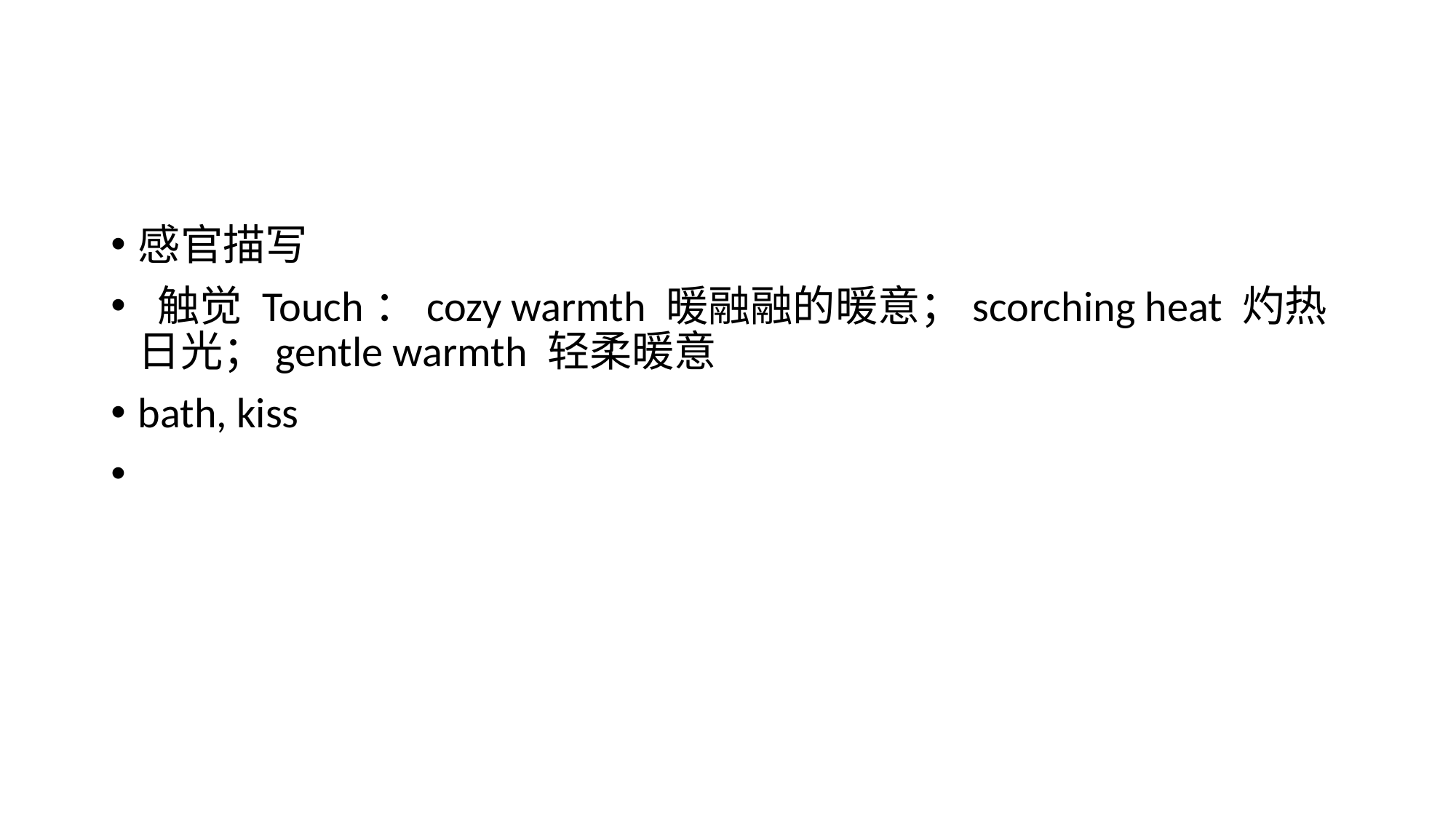

#
感官描写
 触觉 Touch：cozy warmth 暖融融的暖意；scorching heat 灼热日光；gentle warmth 轻柔暖意
bath, kiss